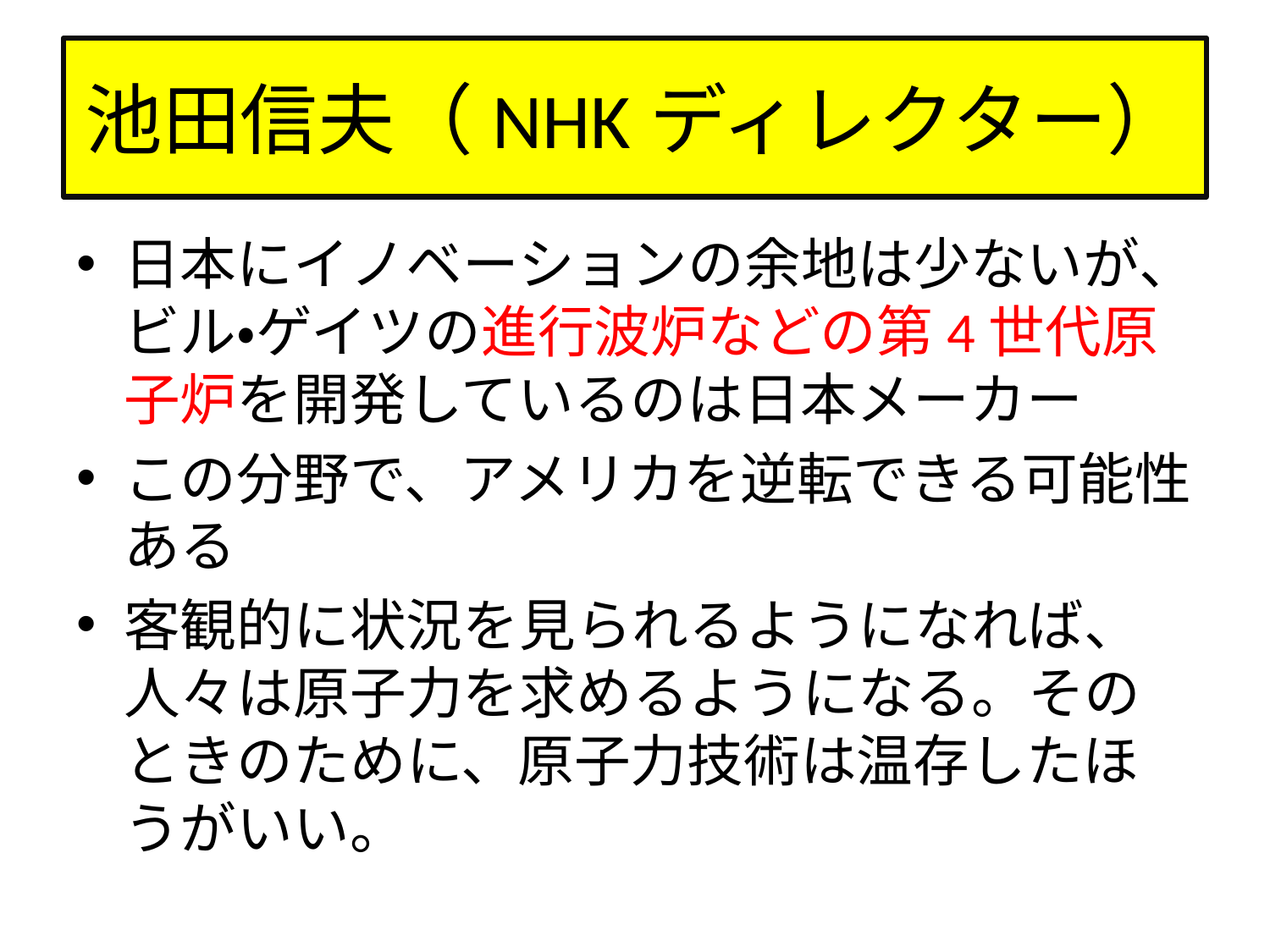

# 池田信夫（NHKディレクター）
日本にイノベーションの余地は少ないが、ビル・ゲイツの進行波炉などの第4世代原子炉を開発しているのは日本メーカー
この分野で、アメリカを逆転できる可能性ある
客観的に状況を見られるようになれば、人々は原子力を求めるようになる。そのときのために、原子力技術は温存したほうがいい。